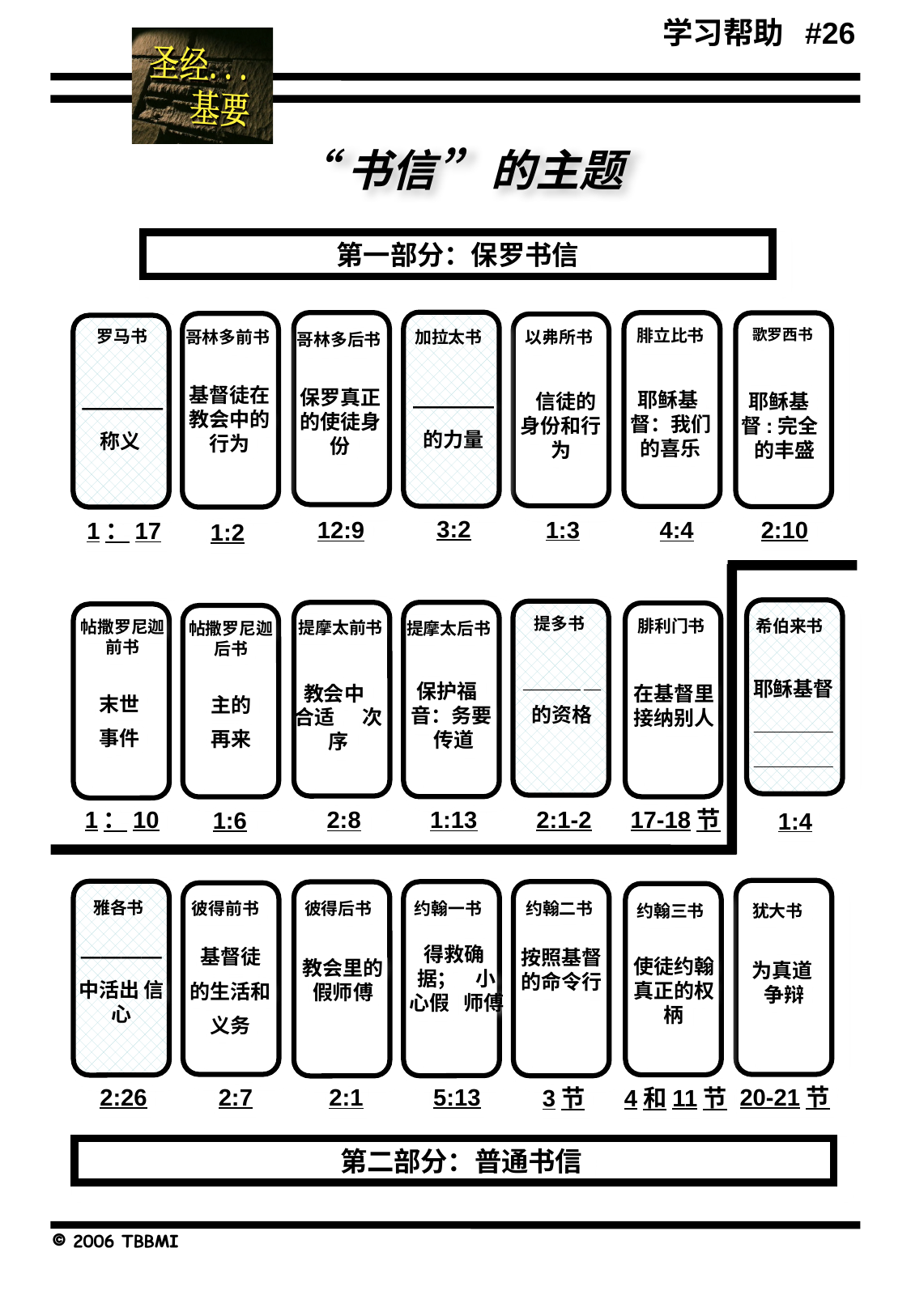

学习帮助  #26

26

“书信” 的主题
第一部分：保罗书信

歌罗西书
腓立比书

罗马书

哥林多前书
加拉太书
以弗所书

哥林多后书

基督徒在教会中的行为
保罗真正的使徒身份
耶稣基  督：我们的喜乐
耶稣基   督:完全   的丰盛
 信徒的身份和行为
————
的力量
————
称义
3:2
1:3
2:10
12:9
4:4
1：17
1:2

提多书
腓利门书
希伯来书
帖撒罗尼迦前书
提摩太前书
帖撒罗尼迦后书
提摩太后书
耶稣基督
_______
_______
————
的资格
保护福    音：务要  传道
教会中   合适      次序
在基督里接纳别人
末世
事件
主的
再来
1：10
2:1-2
17-18节
2:8
1:13
1:6
1:4

雅各书
彼得后书

约翰一书
约翰二书
彼得前书
犹大书
约翰三书

得救确  据；    小心假   师傅
————
中活出 信心
基督徒
的生活和
义务
按照基督的命令行
使徒约翰真正的权柄
教会里的假师傅
为真道  争辩
2:7
5:13
20-21节
2:26
2:1
4和11节
3节
 第二部分：普通书信